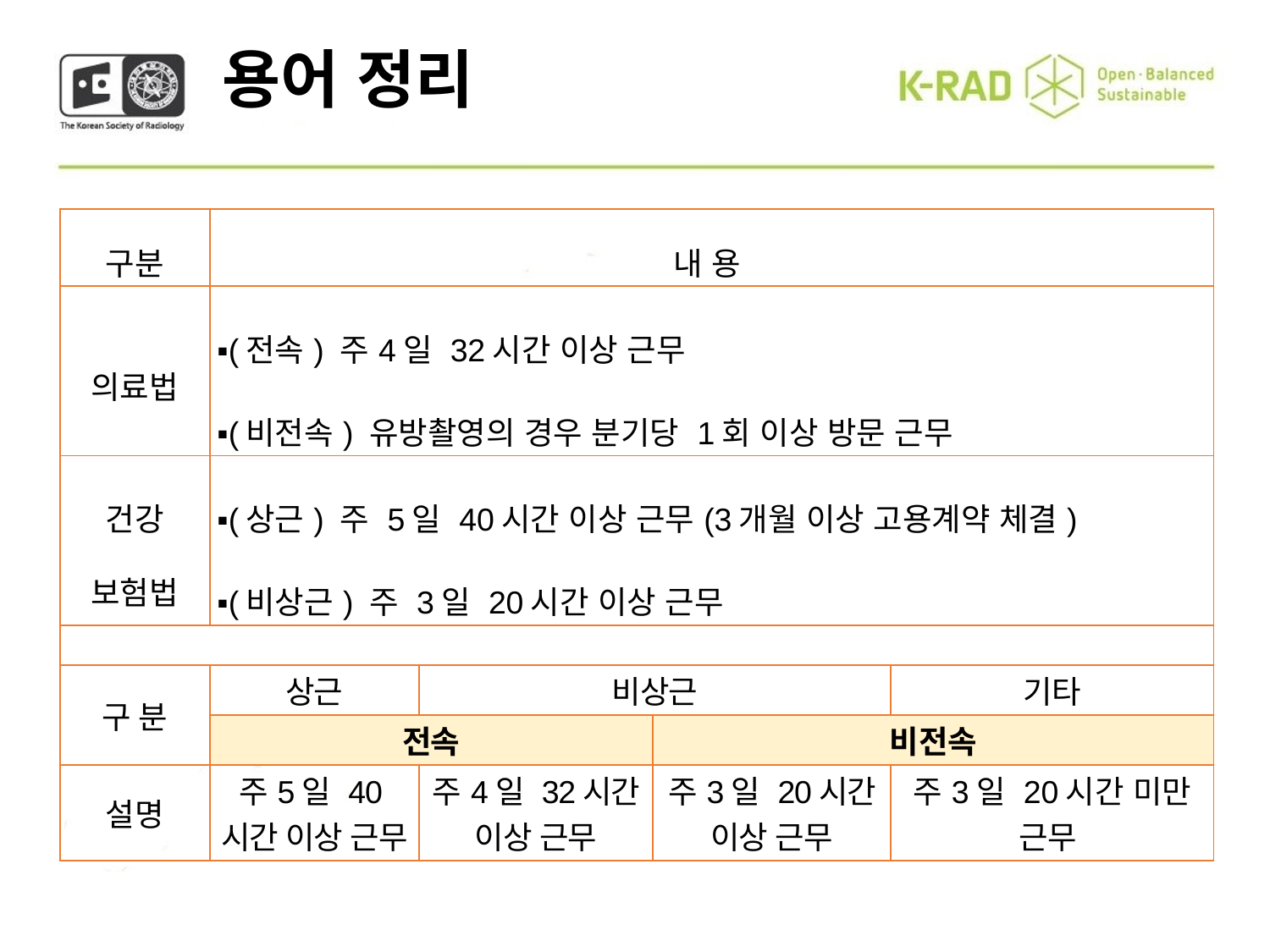

용어 정리
| 구분 | 내 용 |  |  |  |
| --- | --- | --- | --- | --- |
| 의료법 | ▪(전속) 주4일 32시간 이상 근무 ▪(비전속) 유방촬영의 경우 분기당 1회 이상 방문 근무 |  |  |  |
| 건강 보험법 | ▪(상근) 주 5일 40시간 이상 근무(3개월 이상 고용계약 체결) ▪(비상근) 주 3일 20시간 이상 근무 |  |  |  |
|  |  |  |  |  |
| 구 분 | 상근 | 비상근 |  | 기타 |
|  | 전속 |  | 비전속 |  |
| 설명 | 주5일 40시간 이상 근무 | 주4일 32시간 이상 근무 | 주3일 20시간 이상 근무 | 주3일 20시간 미만 근무 |